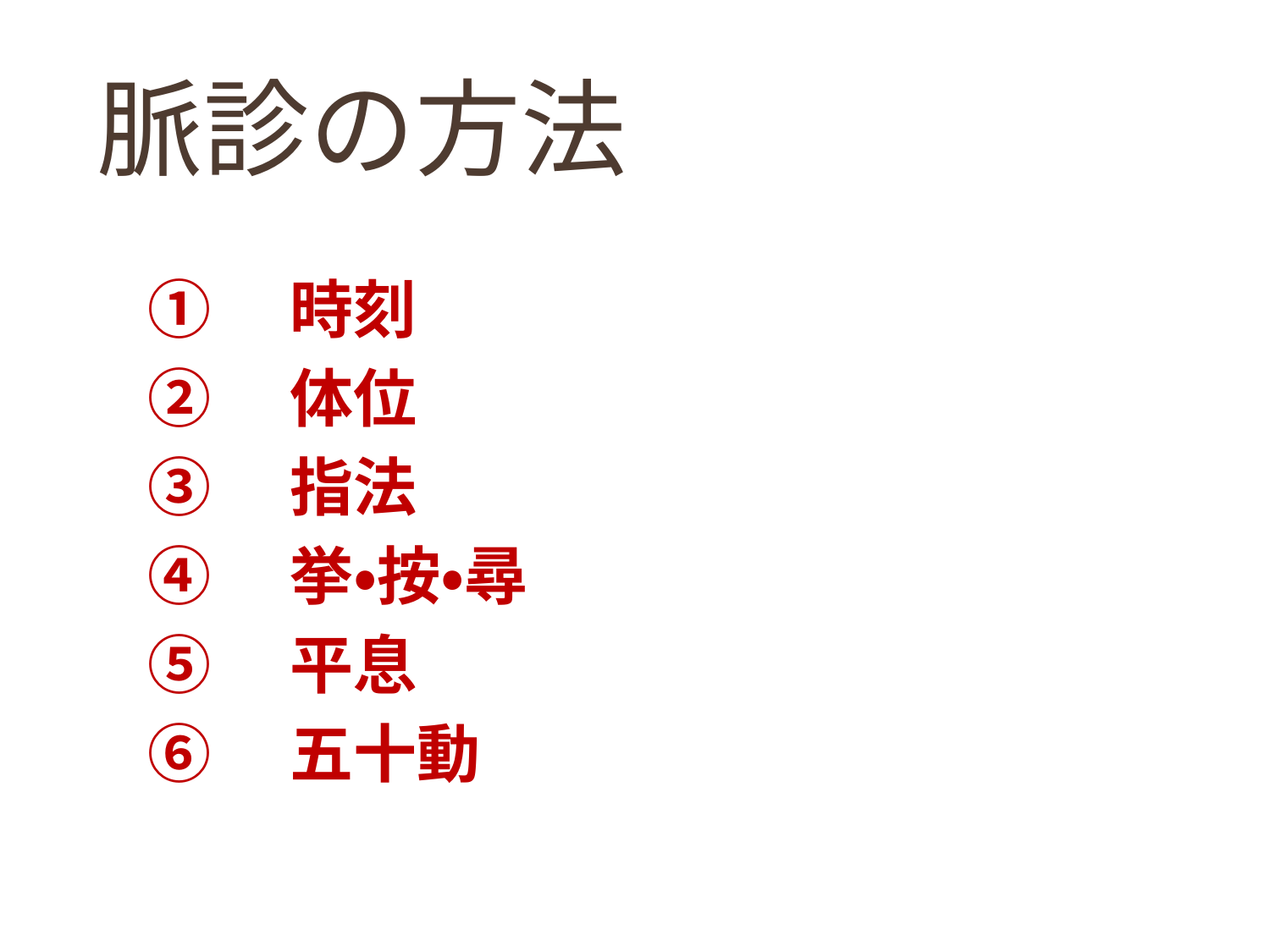

# 脈診の方法
①　時刻
②　体位
③　指法
④　挙・按・尋
⑤　平息
⑥　五十動